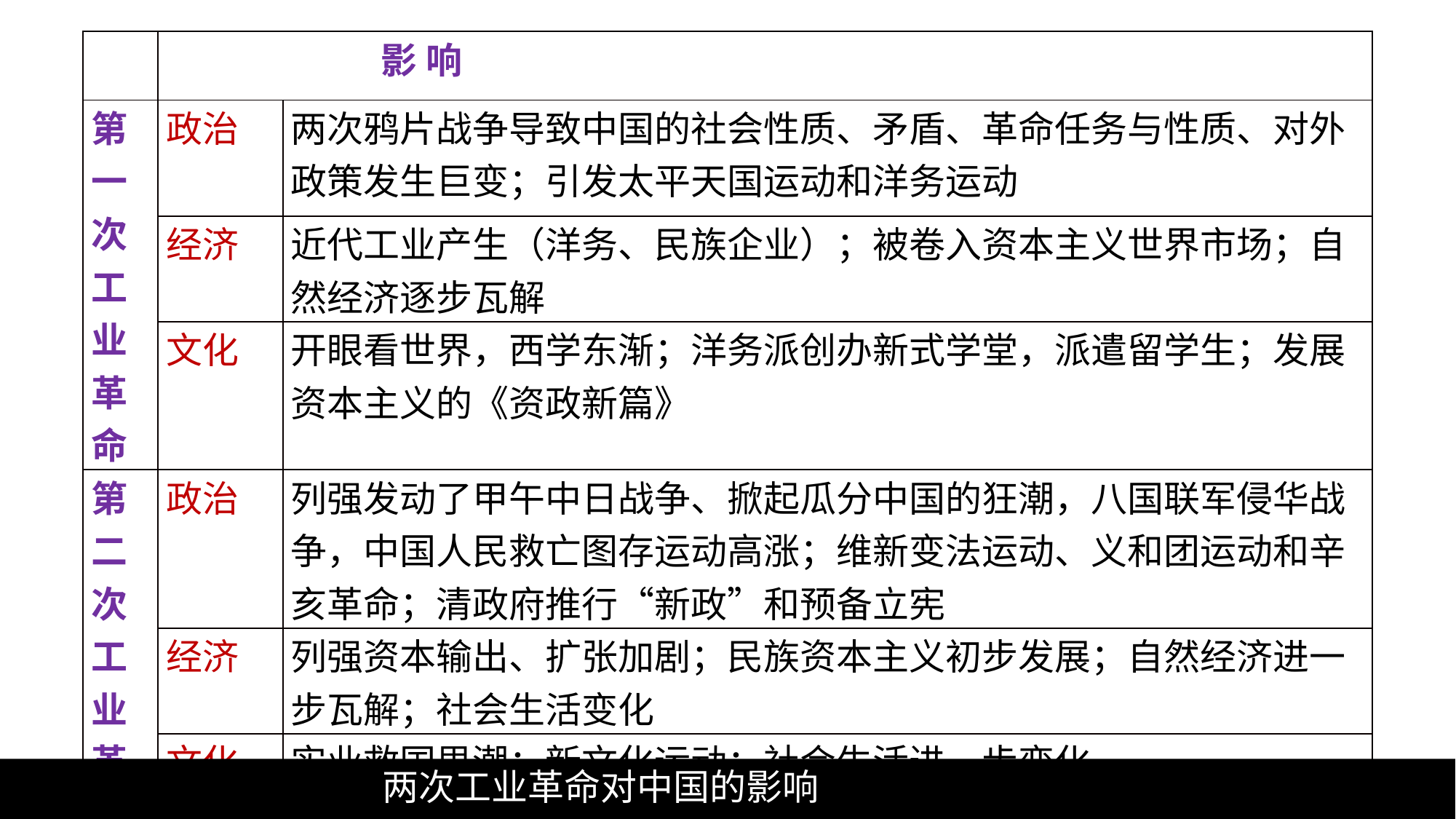

|  | 影 响 |  |
| --- | --- | --- |
| 第一次工业革命 | 政治 | 两次鸦片战争导致中国的社会性质、矛盾、革命任务与性质、对外政策发生巨变；引发太平天国运动和洋务运动 |
|  | 经济 | 近代工业产生（洋务、民族企业）；被卷入资本主义世界市场；自然经济逐步瓦解 |
|  | 文化 | 开眼看世界，西学东渐；洋务派创办新式学堂，派遣留学生；发展资本主义的《资政新篇》 |
| 第二次工业革命 | 政治 | 列强发动了甲午中日战争、掀起瓜分中国的狂潮，八国联军侵华战争，中国人民救亡图存运动高涨；维新变法运动、义和团运动和辛亥革命；清政府推行“新政”和预备立宪 |
|  | 经济 | 列强资本输出、扩张加剧；民族资本主义初步发展；自然经济进一步瓦解；社会生活变化 |
|  | 文化 | 实业救国思潮；新文化运动；社会生活进一步变化 |
                                                           两次工业革命对中国的影响